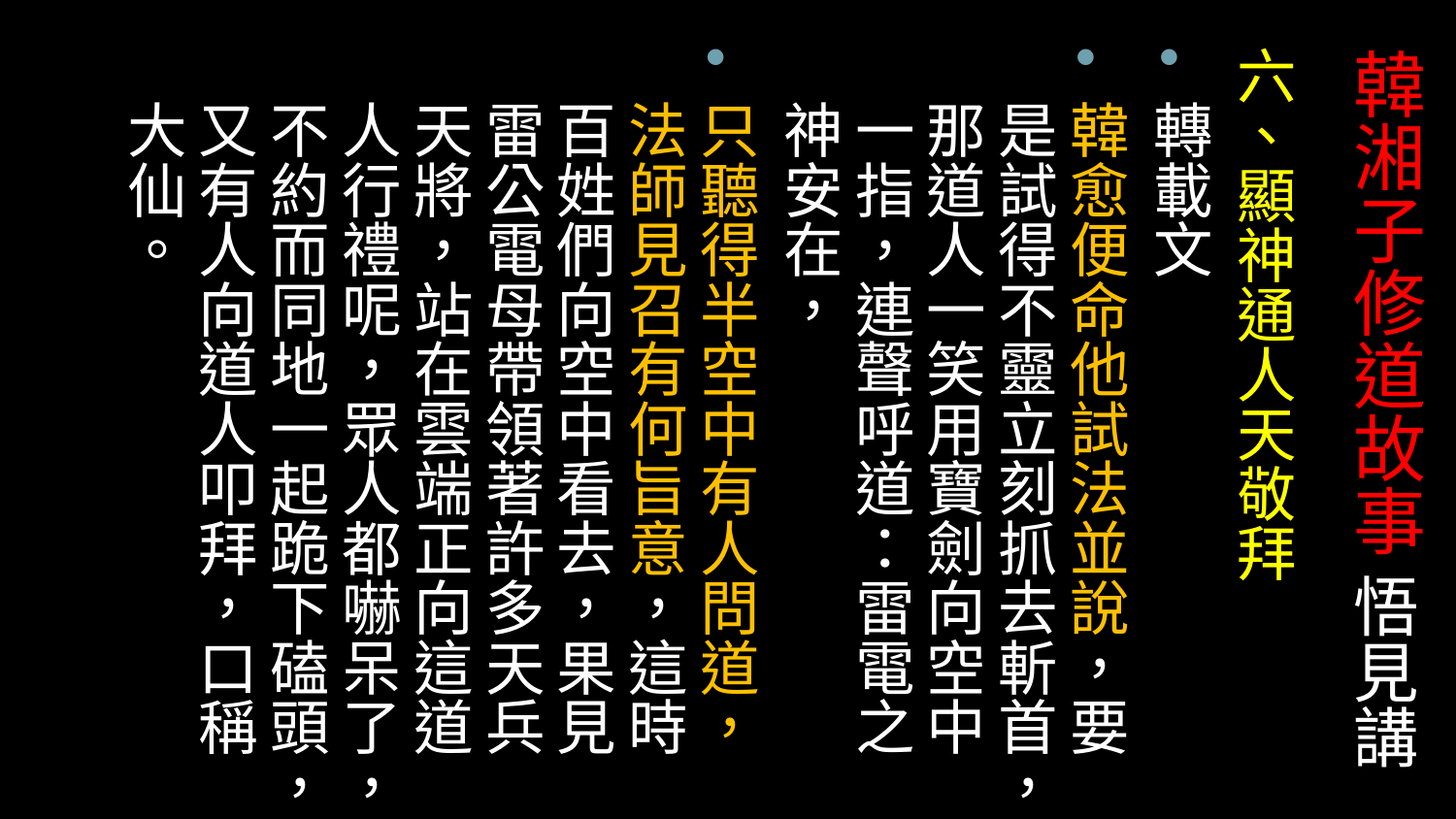

# 韓湘子修道故事 悟見講
六、顯神通人天敬拜
轉載文
韓愈便命他試法並說，要是試得不靈立刻抓去斬首，那道人一笑用寶劍向空中一指，連聲呼道：雷電之神安在，
只聽得半空中有人問道，法師見召有何旨意，這時百姓們向空中看去，果見雷公電母帶領著許多天兵天將，站在雲端正向這道人行禮呢，眾人都嚇呆了，不約而同地一起跪下磕頭，又有人向道人叩拜，口稱大仙。